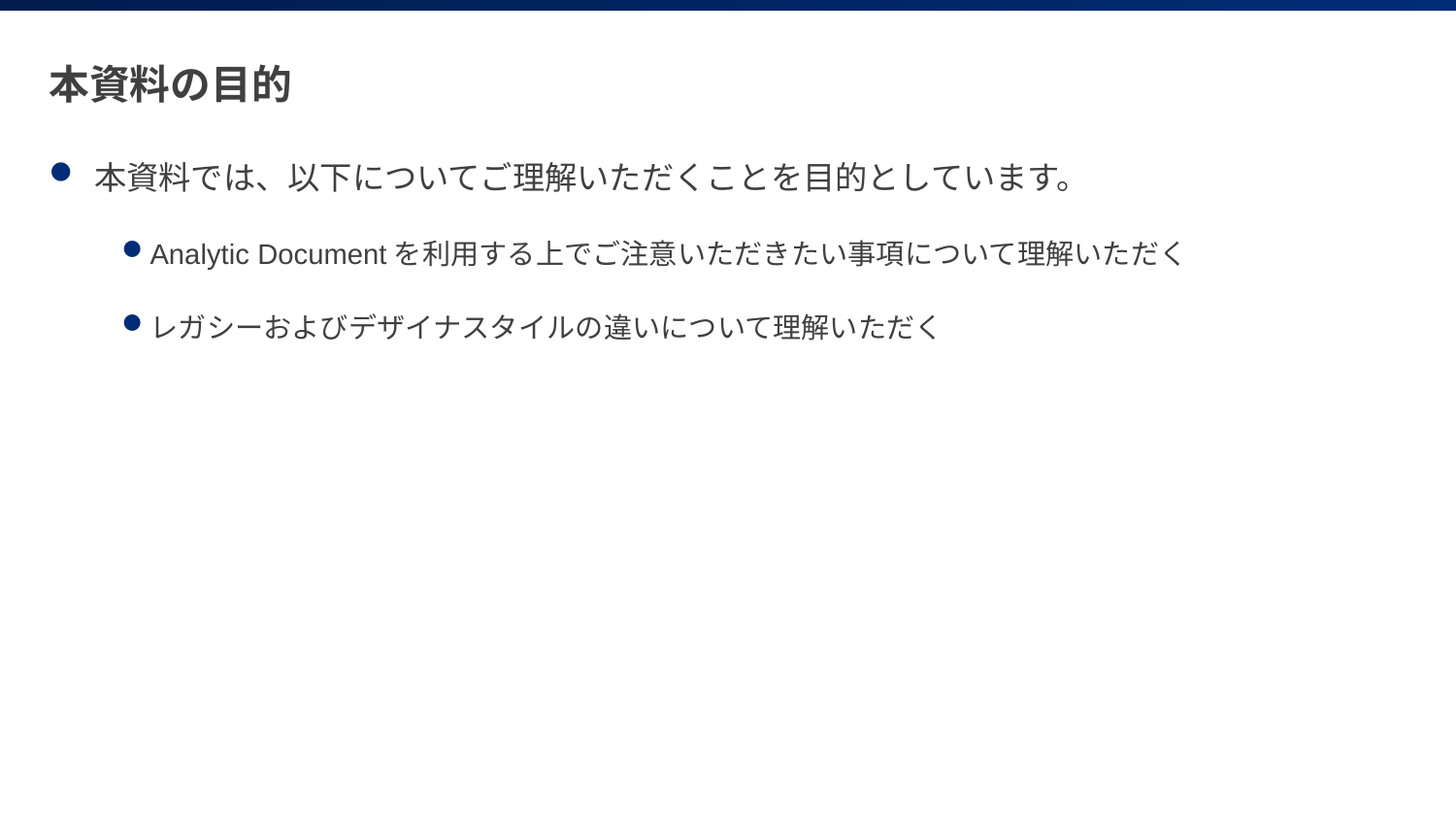

# 本資料の目的
本資料では、以下についてご理解いただくことを目的としています。
Analytic Documentを利用する上でご注意いただきたい事項について理解いただく
レガシーおよびデザイナスタイルの違いについて理解いただく